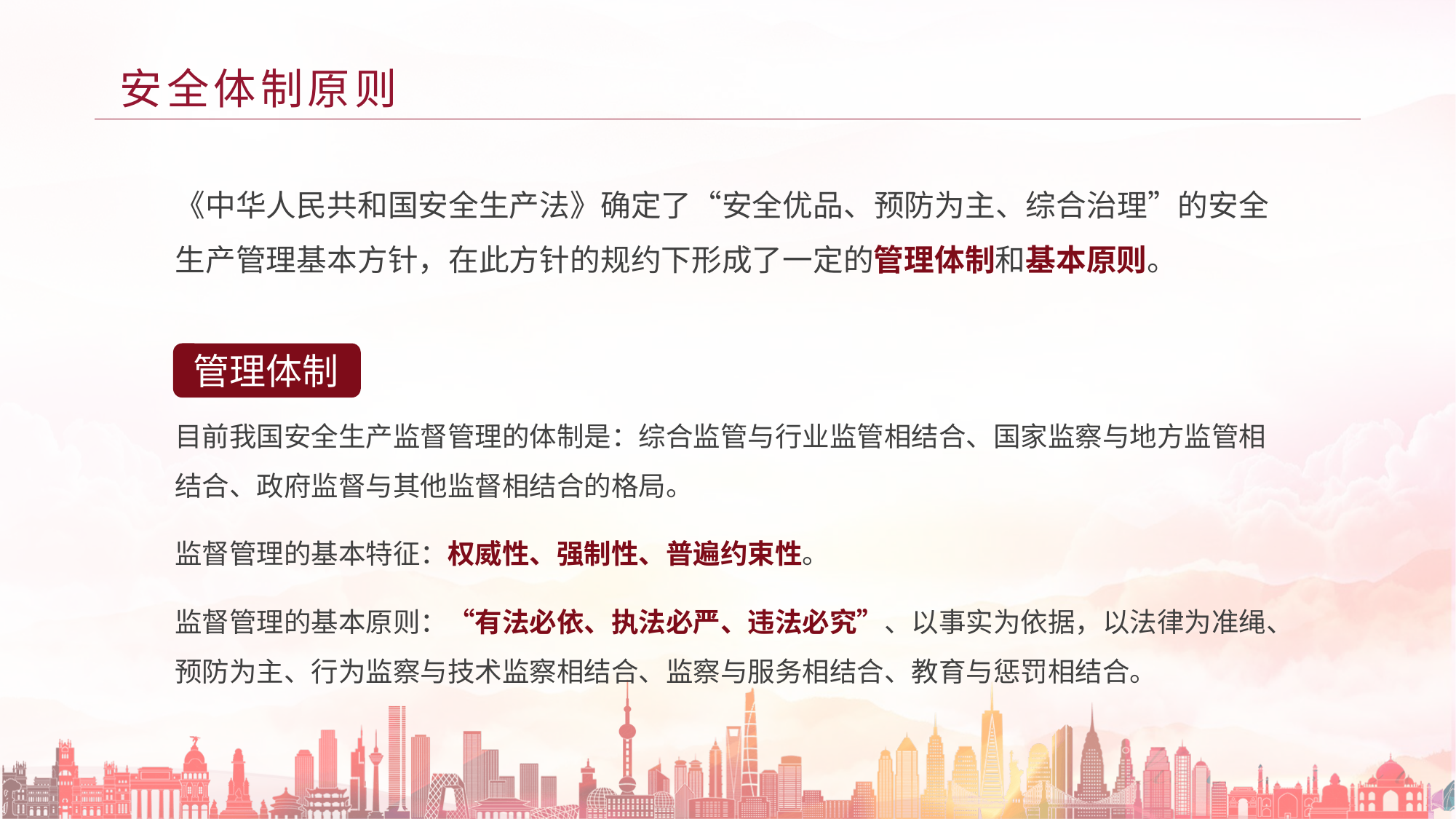

安全体制原则
《中华人民共和国安全生产法》确定了“安全优品、预防为主、综合治理”的安全生产管理基本方针，在此方针的规约下形成了一定的管理体制和基本原则。
管理体制

目前我国安全生产监督管理的体制是：综合监管与行业监管相结合、国家监察与地方监管相结合、政府监督与其他监督相结合的格局。
监督管理的基本特征：权威性、强制性、普遍约束性。
监督管理的基本原则：“有法必依、执法必严、违法必究”、以事实为依据，以法律为准绳、预防为主、行为监察与技术监察相结合、监察与服务相结合、教育与惩罚相结合。